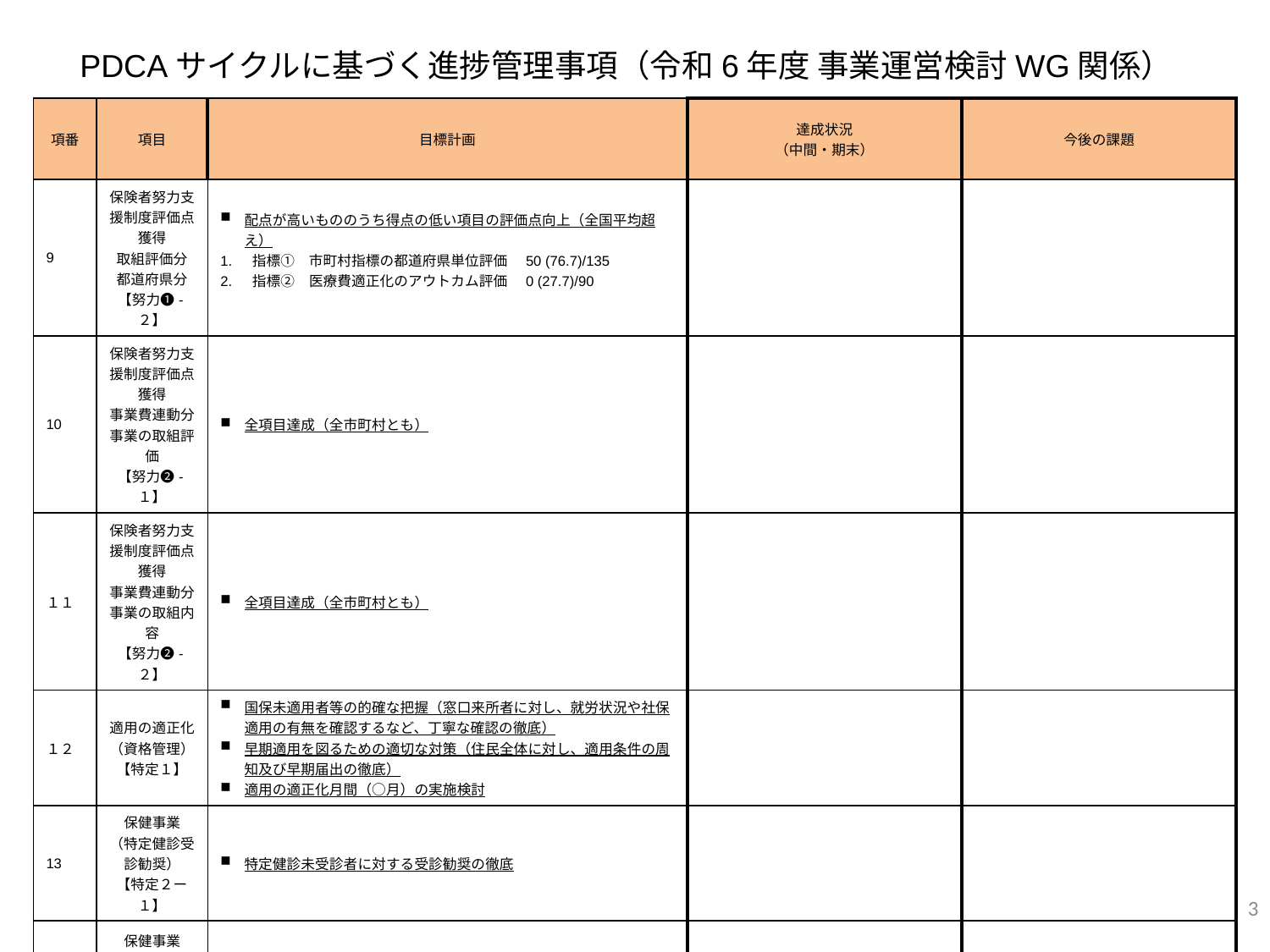

# PDCAサイクルに基づく進捗管理事項（令和6年度 事業運営検討WG関係）
| 項番 | 項目 | 目標計画 | 達成状況 （中間・期末） | 今後の課題 |
| --- | --- | --- | --- | --- |
| 9 | 保険者努力支援制度評価点獲得 取組評価分 都道府県分 【努力❶-２】 | 配点が高いもののうち得点の低い項目の評価点向上（全国平均超え） 指標①　市町村指標の都道府県単位評価　50 (76.7)/135 指標②　医療費適正化のアウトカム評価　0 (27.7)/90 |  |  |
| 10 | 保険者努力支援制度評価点獲得 事業費連動分 事業の取組評価 【努力❷-１】 | 全項目達成（全市町村とも） |  |  |
| １１ | 保険者努力支援制度評価点獲得 事業費連動分 事業の取組内容 【努力❷-２】 | 全項目達成（全市町村とも） |  |  |
| １２ | 適用の適正化 （資格管理） 【特定１】 | 国保未適用者等の的確な把握（窓口来所者に対し、就労状況や社保適用の有無を確認するなど、丁寧な確認の徹底） 早期適用を図るための適切な対策（住民全体に対し、適用条件の周知及び早期届出の徹底） 適用の適正化月間（○月）の実施検討 |  |  |
| 13 | 保健事業 （特定健診受診勧奨） 【特定２ー１】 | 特定健診未受診者に対する受診勧奨の徹底 |  |  |
| １４ | 保健事業 （健康管理） 【特定２－２】 | 被保険者に対し、自身で行うべき予防・健康づくりの取組推進（アスマイルの利用登録勧奨を中心に） |  |  |
3